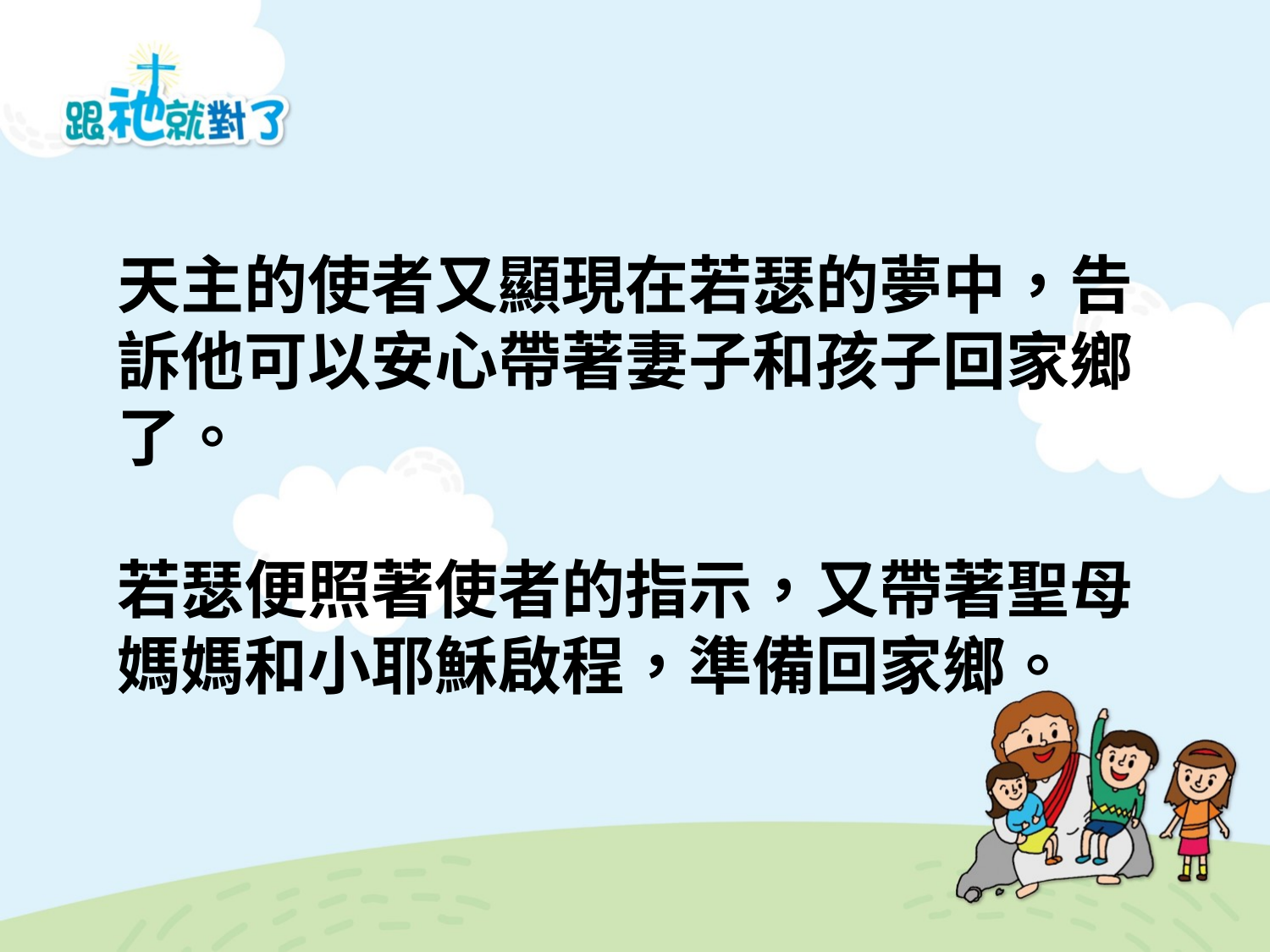

天主的使者又顯現在若瑟的夢中，告訴他可以安心帶著妻子和孩子回家鄉了。

若瑟便照著使者的指示，又帶著聖母媽媽和小耶穌啟程，準備回家鄉。